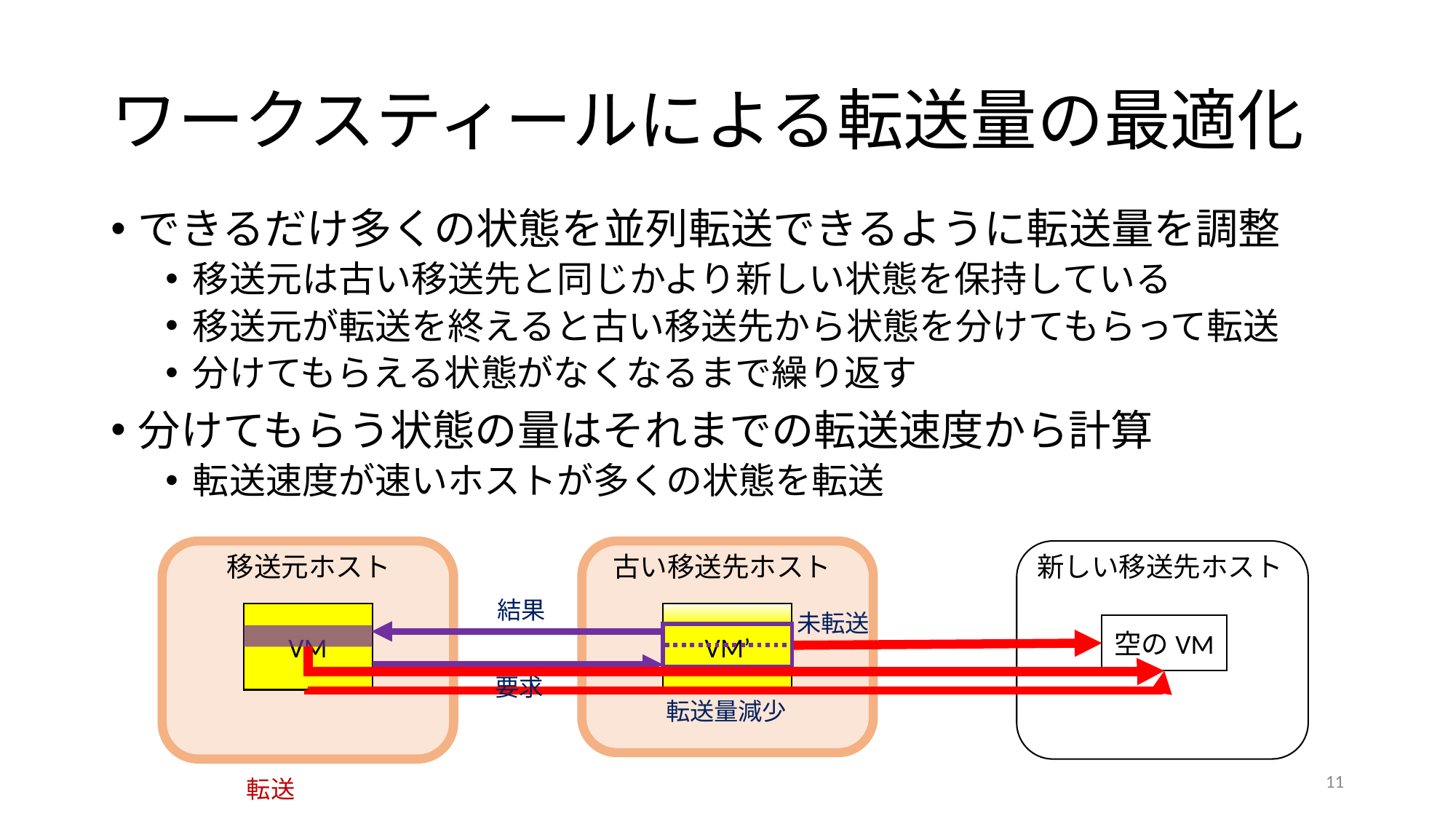

# ワークスティールによる転送量の最適化
できるだけ多くの状態を並列転送できるように転送量を調整
移送元は古い移送先と同じかより新しい状態を保持している
移送元が転送を終えると古い移送先から状態を分けてもらって転送
分けてもらえる状態がなくなるまで繰り返す
分けてもらう状態の量はそれまでの転送速度から計算
転送速度が速いホストが多くの状態を転送

移送元ホスト
古い移送先ホスト
新しい移送先ホスト
結果
未転送
VM
VM’
VM’
空のVM

要求
転送量減少
11
転送